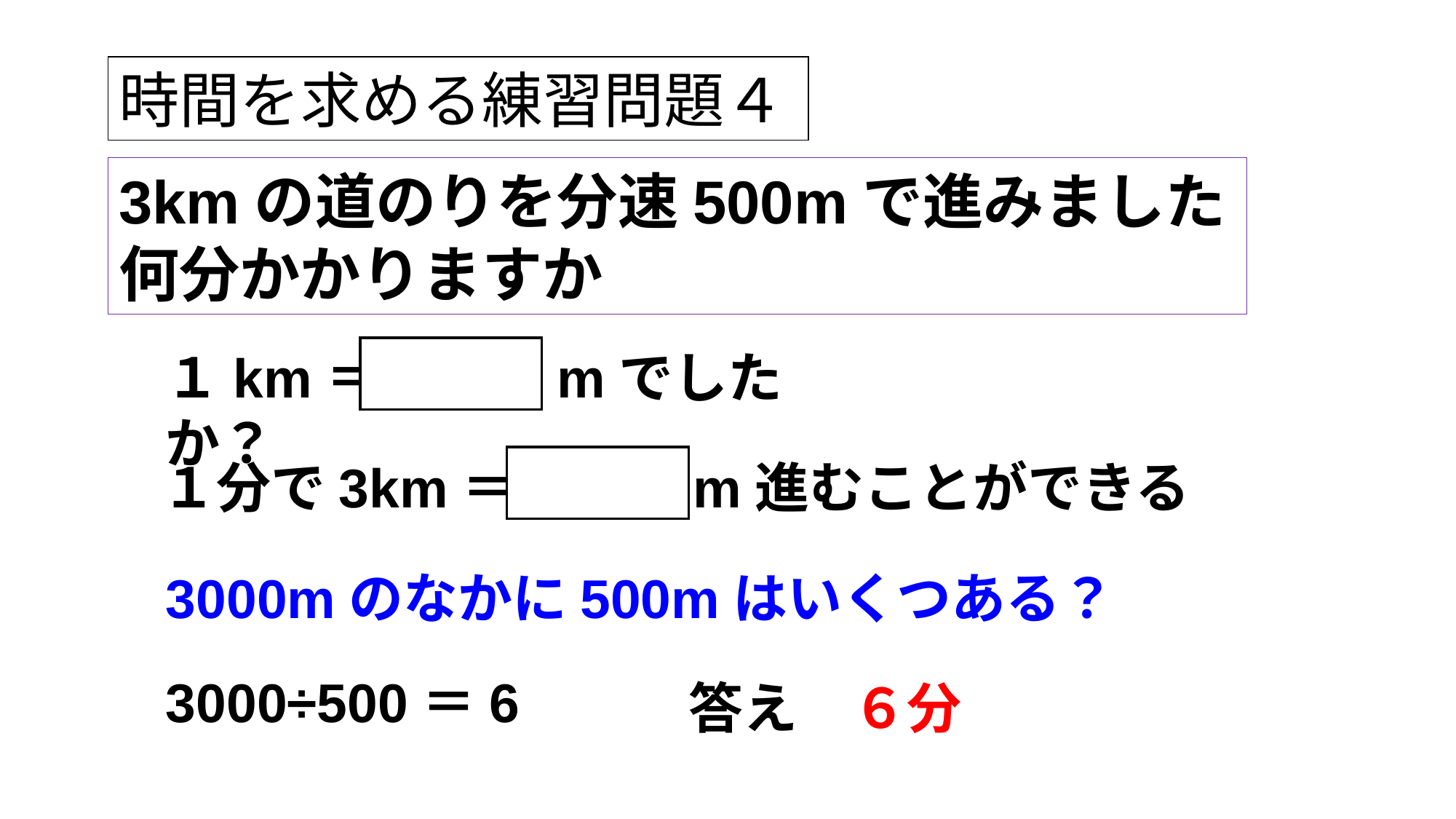

時間を求める練習問題４
3kmの道のりを分速500mで進みました何分かかりますか
１km＝ 1000  mでしたか？

１分で3km＝ 3000  m進むことができる
3000mのなかに500mはいくつある？
3000÷500＝6
答え　６分